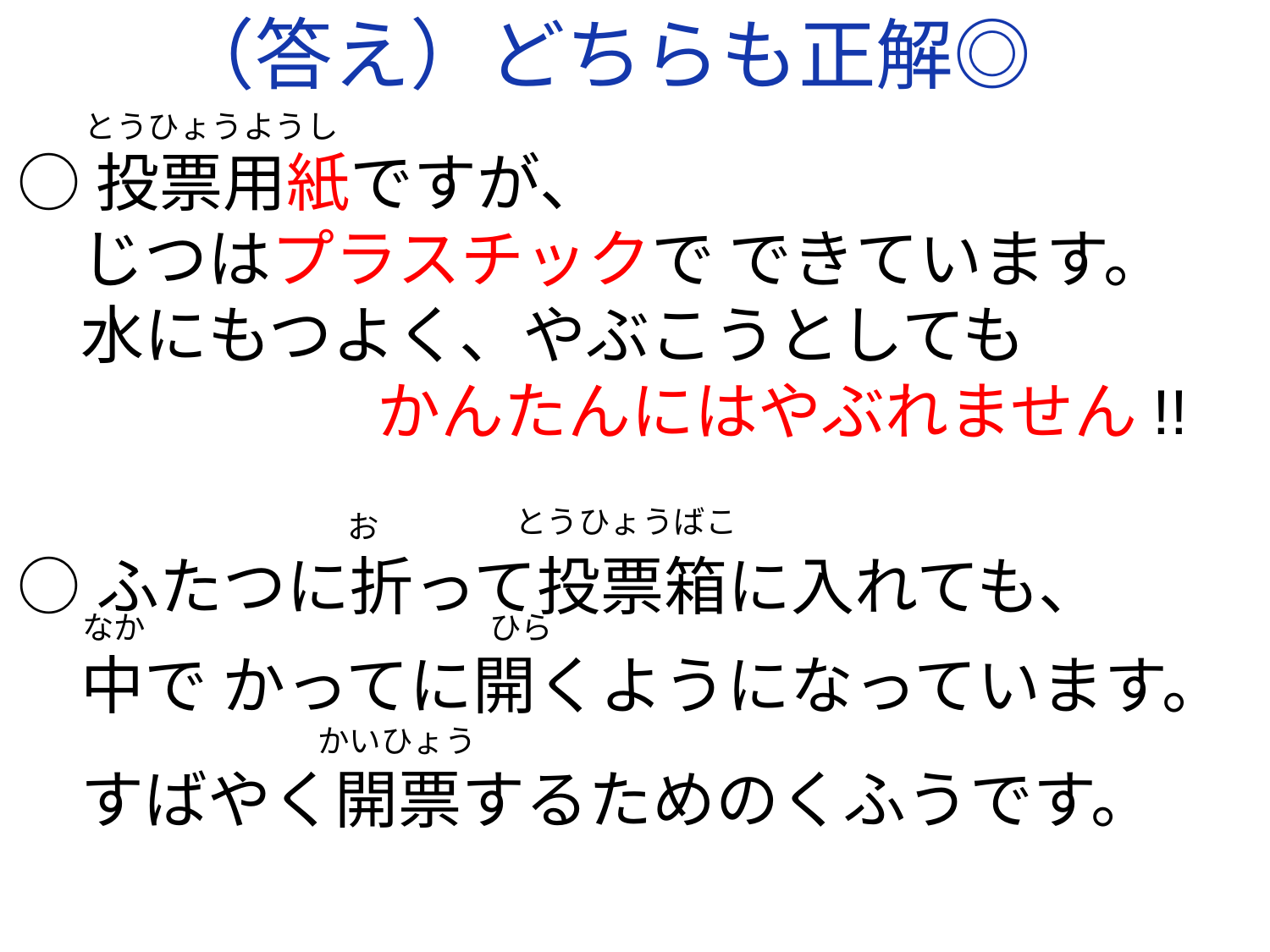

（答え）どちらも正解◎
とうひょうようし
○投票用紙ですが、
　じつはプラスチックで できています。
　水にもつよく、やぶこうとしても
　　　　　   かんたんにはやぶれません!!

○ふたつに折って投票箱に入れても、
　中で かってに開くようになっています。
　すばやく開票するためのくふうです。
とうひょうばこ
お
 なか
 ひら
かいひょう